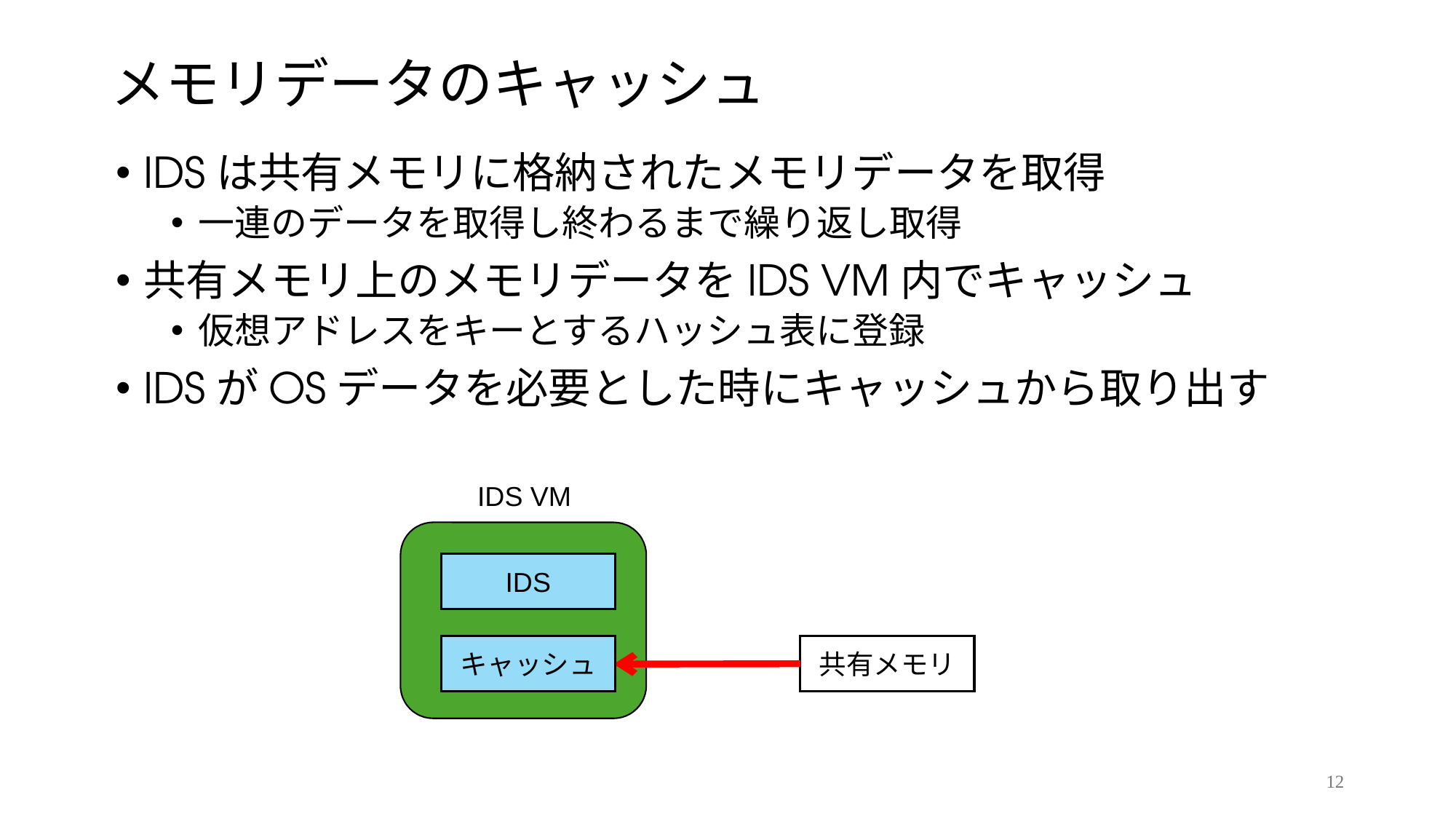

# メモリデータのキャッシュ
IDSは共有メモリに格納されたメモリデータを取得
一連のデータを取得し終わるまで繰り返し取得
共有メモリ上のメモリデータをIDS VM内でキャッシュ
仮想アドレスをキーとするハッシュ表に登録
IDSがOSデータを必要とした時にキャッシュから取り出す

IDS VM

IDS
キャッシュ
共有メモリ
12